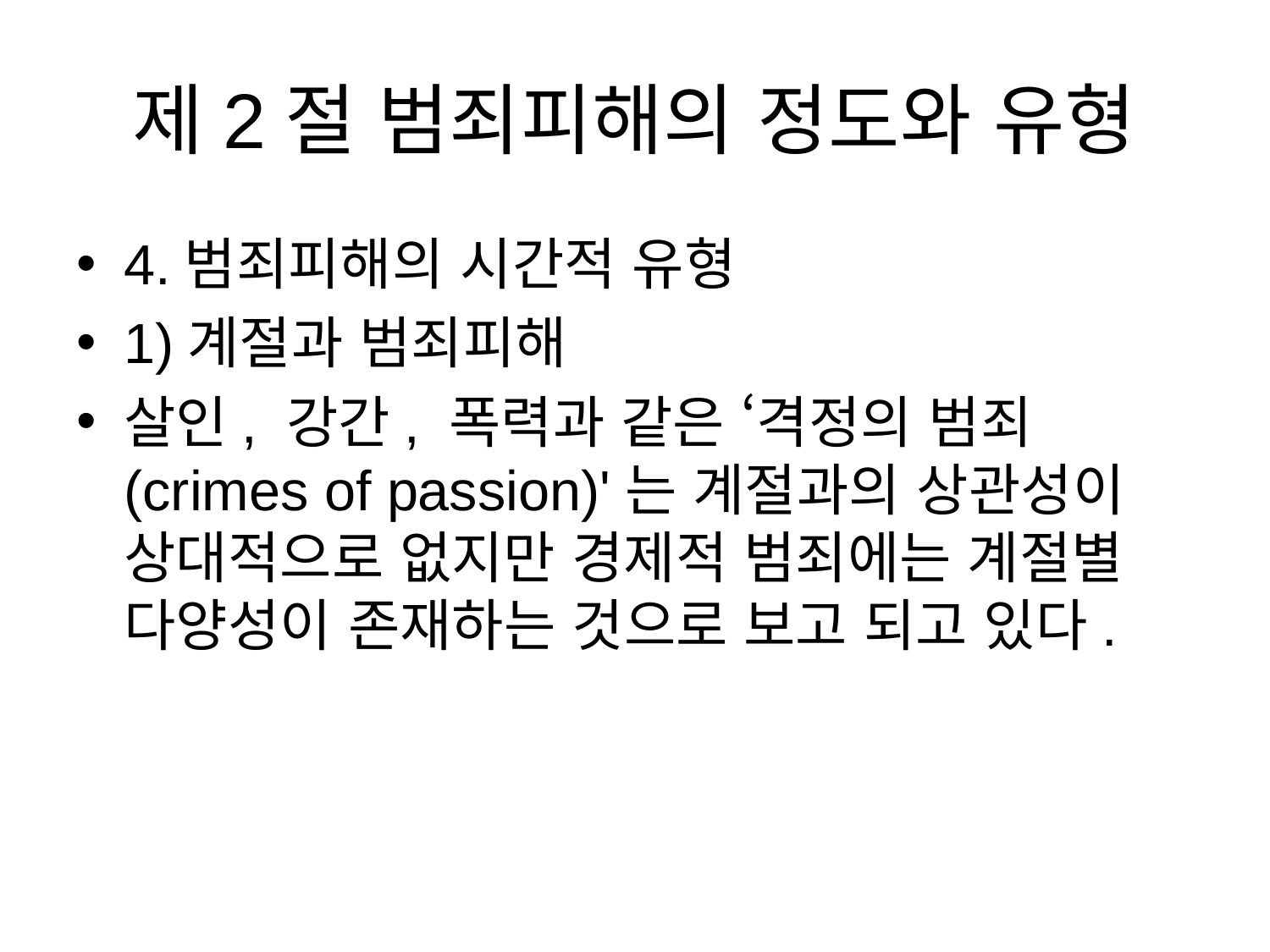

# 제2절 범죄피해의 정도와 유형
4.범죄피해의 시간적 유형
1)계절과 범죄피해
살인, 강간, 폭력과 같은 ‘격정의 범죄(crimes of passion)'는 계절과의 상관성이 상대적으로 없지만 경제적 범죄에는 계절별 다양성이 존재하는 것으로 보고 되고 있다.